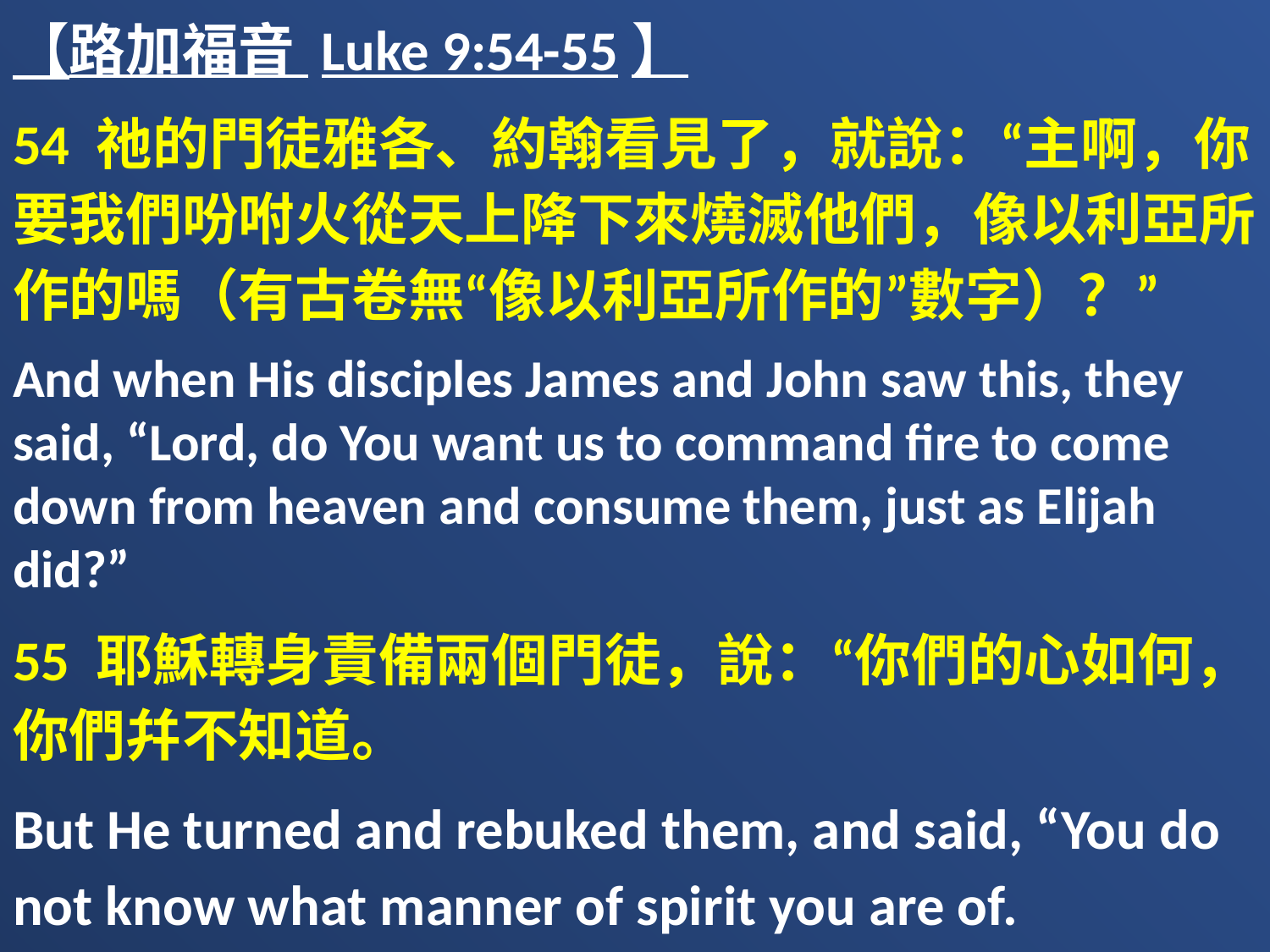

【路加福音 Luke 9:54-55】
54 祂的門徒雅各、約翰看見了，就說：“主啊，你要我們吩咐火從天上降下來燒滅他們，像以利亞所作的嗎（有古卷無“像以利亞所作的”數字）？”
And when His disciples James and John saw this, they said, “Lord, do You want us to command fire to come down from heaven and consume them, just as Elijah did?”
55 耶穌轉身責備兩個門徒，說：“你們的心如何，你們幷不知道。
But He turned and rebuked them, and said, “You do not know what manner of spirit you are of.